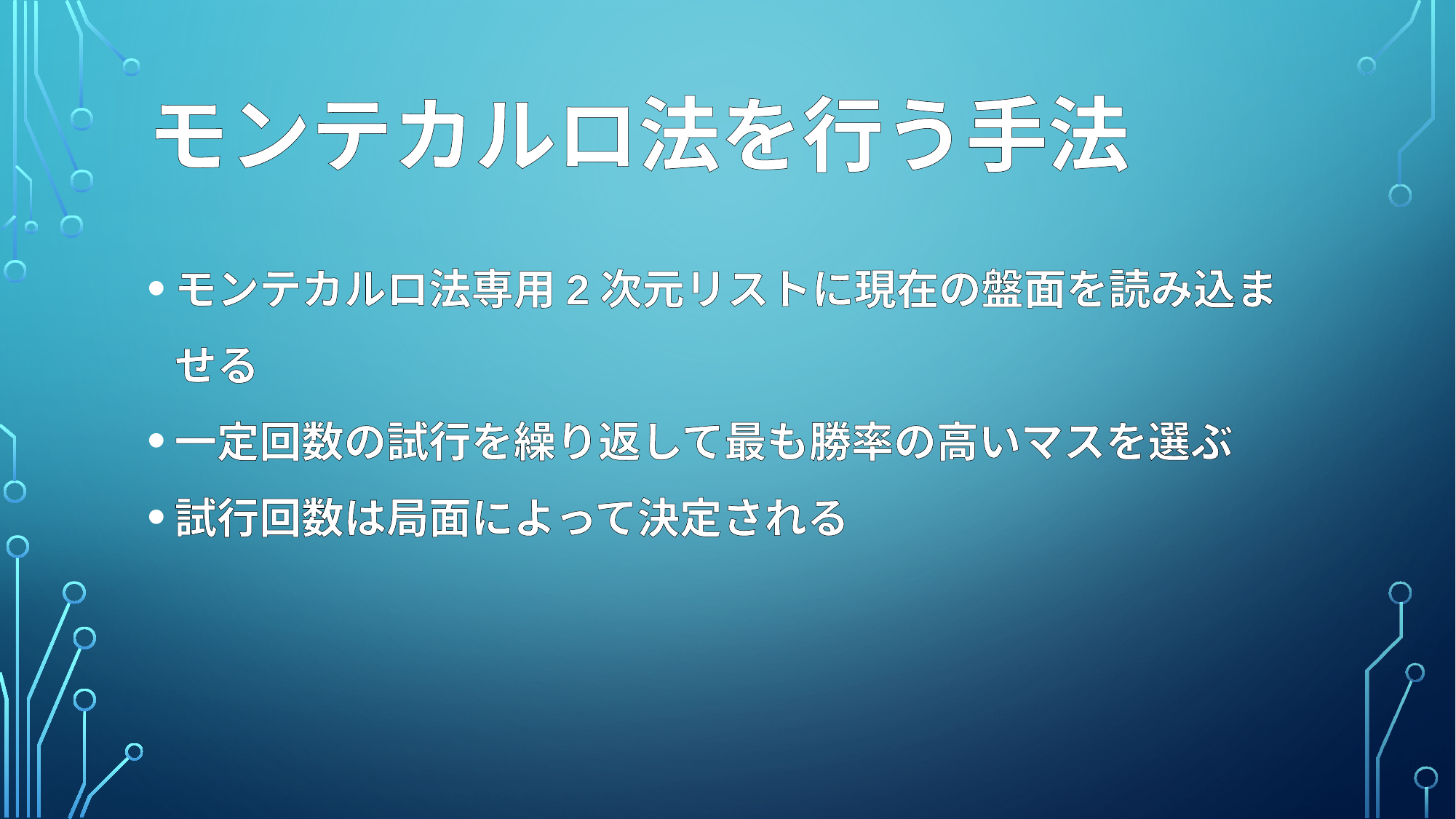

# モンテカルロ法を行う手法
モンテカルロ法専用2次元リストに現在の盤面を読み込ませる
一定回数の試行を繰り返して最も勝率の高いマスを選ぶ
試行回数は局面によって決定される